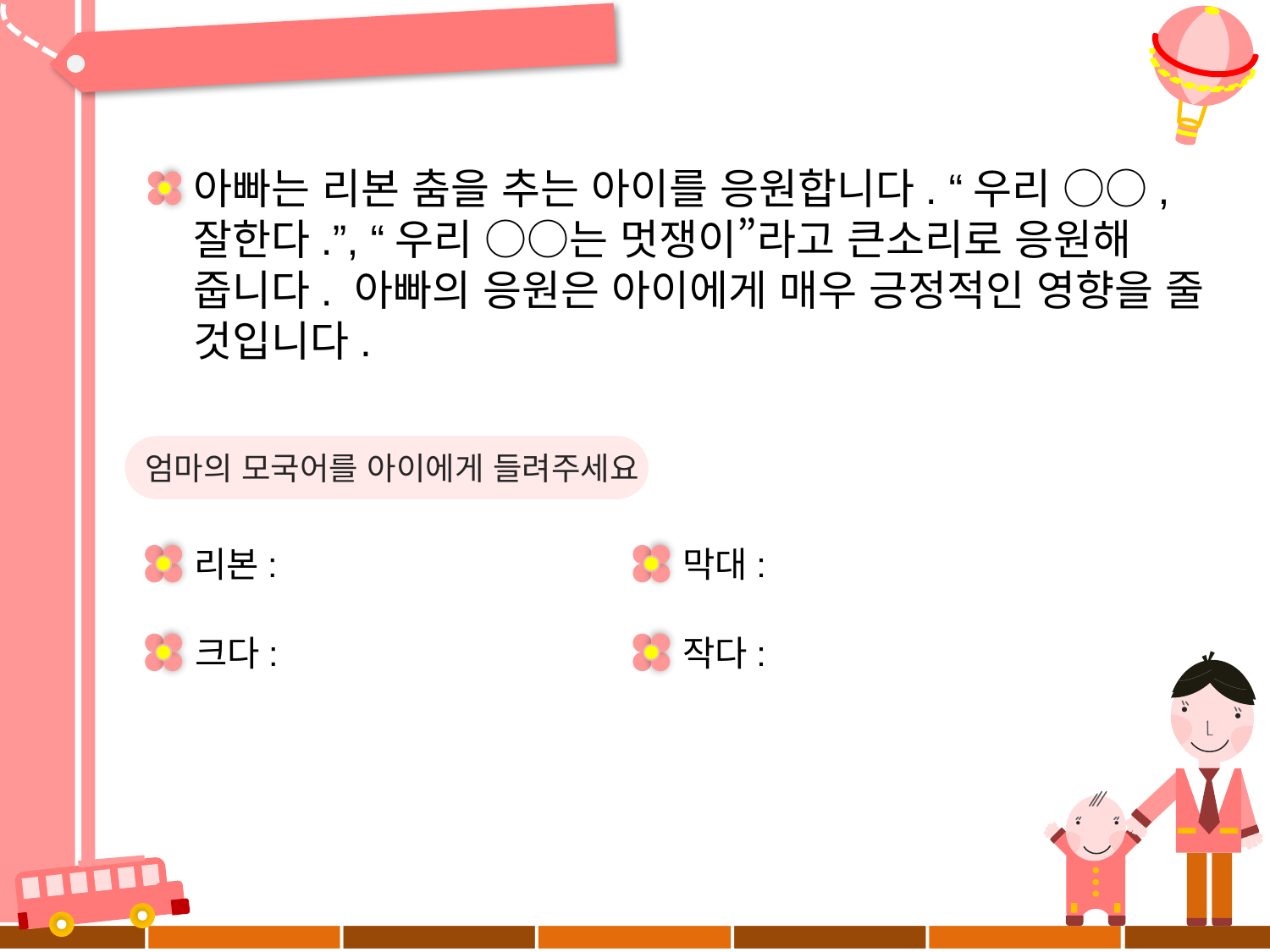

아빠는 리본 춤을 추는 아이를 응원합니다. “우리 ○○,
잘한다.”, “우리 ○○는 멋쟁이”라고 큰소리로 응원해 줍니다. 아빠의 응원은 아이에게 매우 긍정적인 영향을 줄 것입니다.

엄마의 모국어를 아이에게 들려주세요
리본:

막대:

크다:

작다: